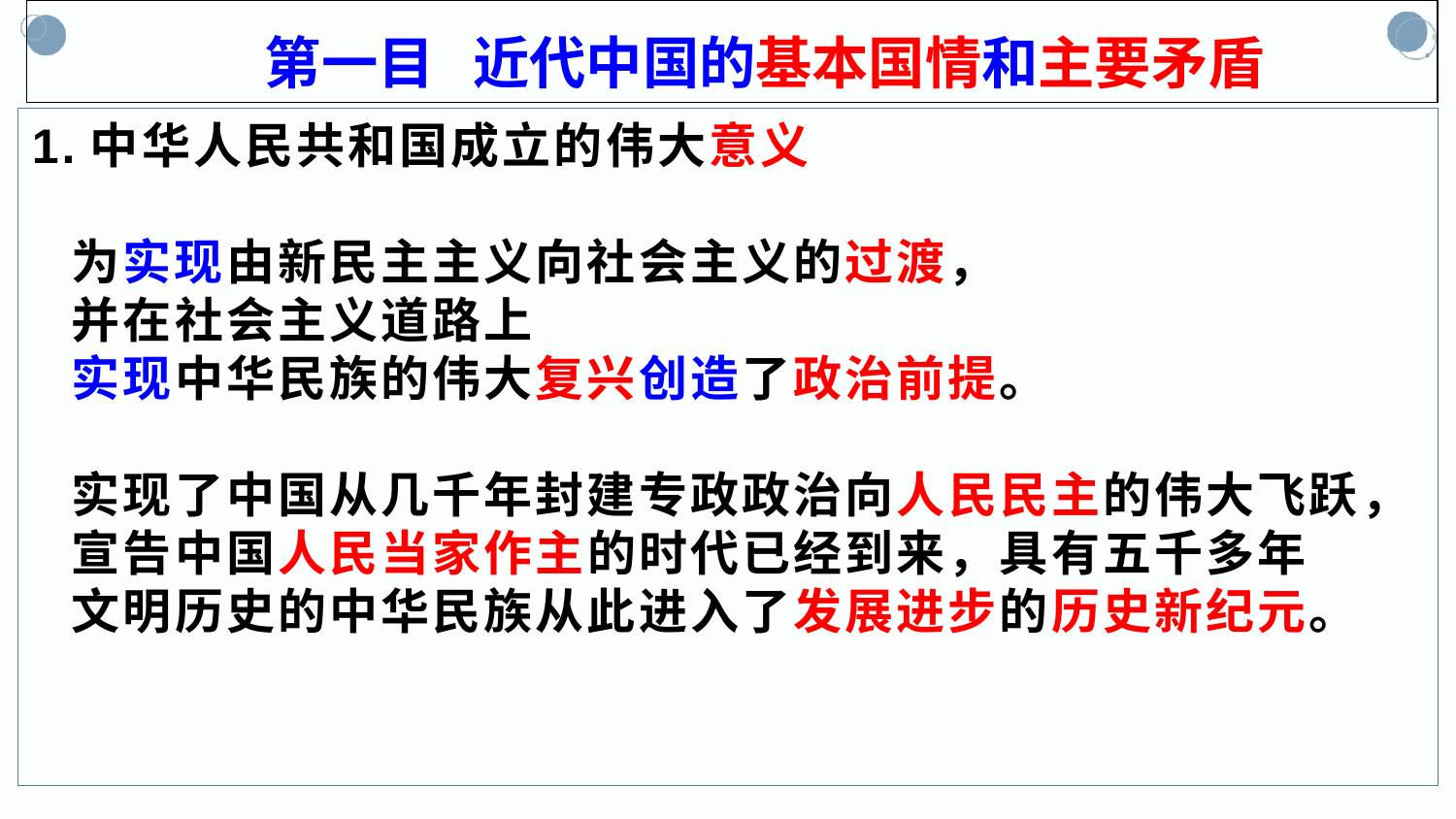

第一目   近代中国的基本国情和主要矛盾
1.中华人民共和国成立的伟大意义

  为实现由新民主主义向社会主义的过渡，
  并在社会主义道路上
  实现中华民族的伟大复兴创造了政治前提。

  实现了中国从几千年封建专政政治向人民民主的伟大飞跃，
  宣告中国人民当家作主的时代已经到来，具有五千多年
  文明历史的中华民族从此进入了发展进步的历史新纪元。